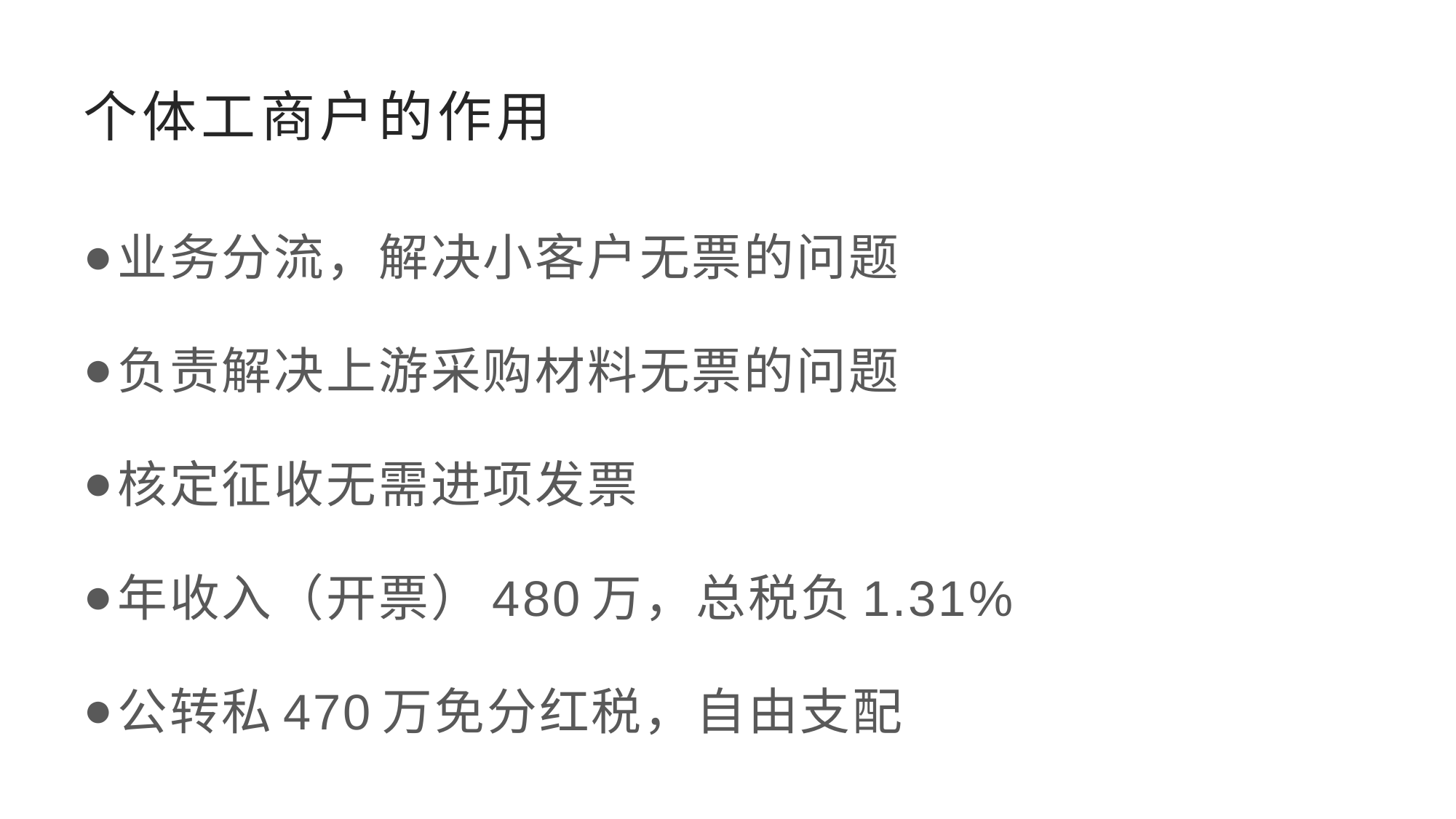

# 个体工商户的作用
业务分流，解决小客户无票的问题
负责解决上游采购材料无票的问题
核定征收无需进项发票
年收入（开票）480万，总税负1.31%
公转私470万免分红税，自由支配